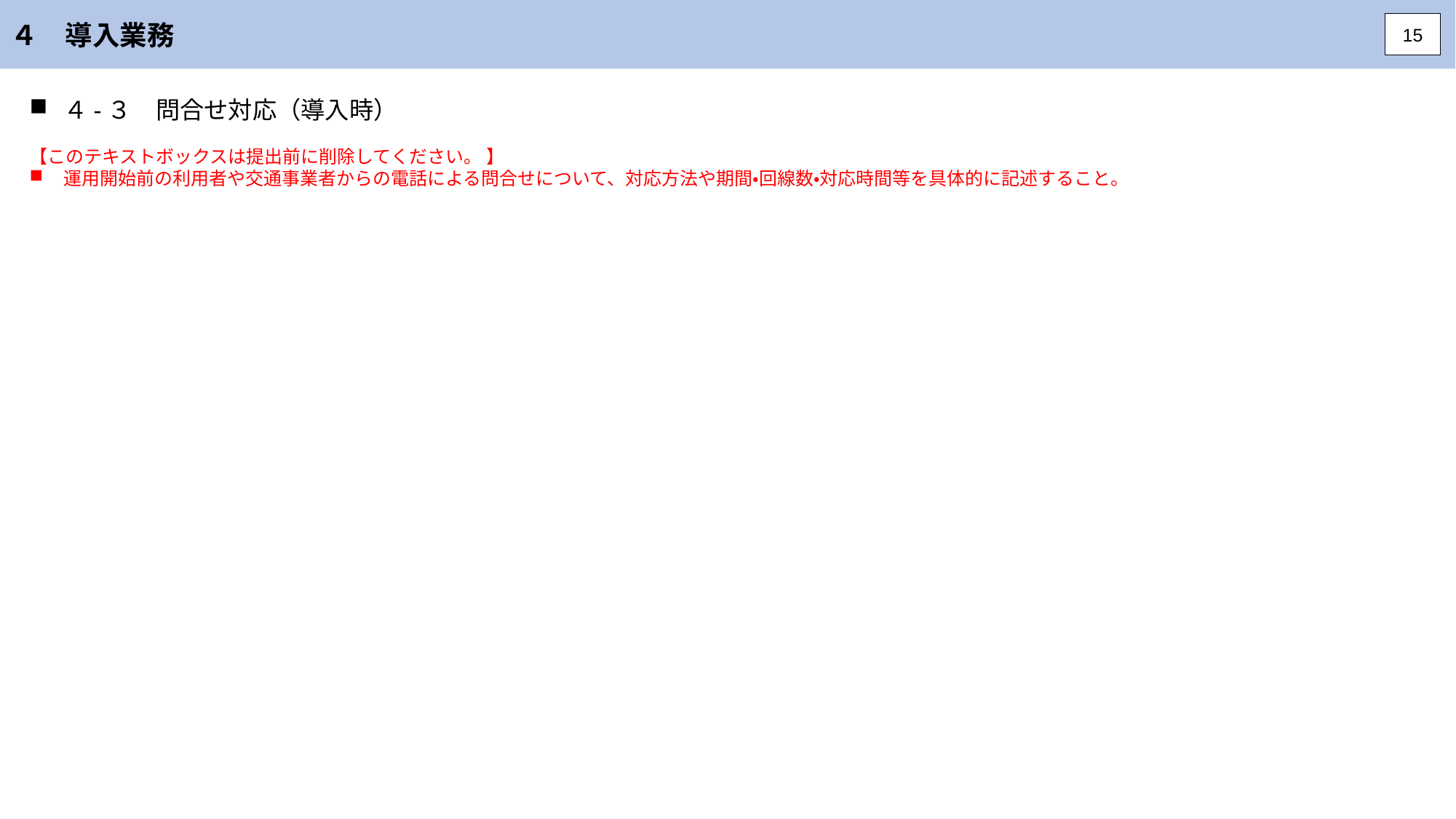

４　導入業務
15
４-３　問合せ対応（導入時）
【このテキストボックスは提出前に削除してください。 】
運用開始前の利用者や交通事業者からの電話による問合せについて、対応方法や期間・回線数・対応時間等を具体的に記述すること。